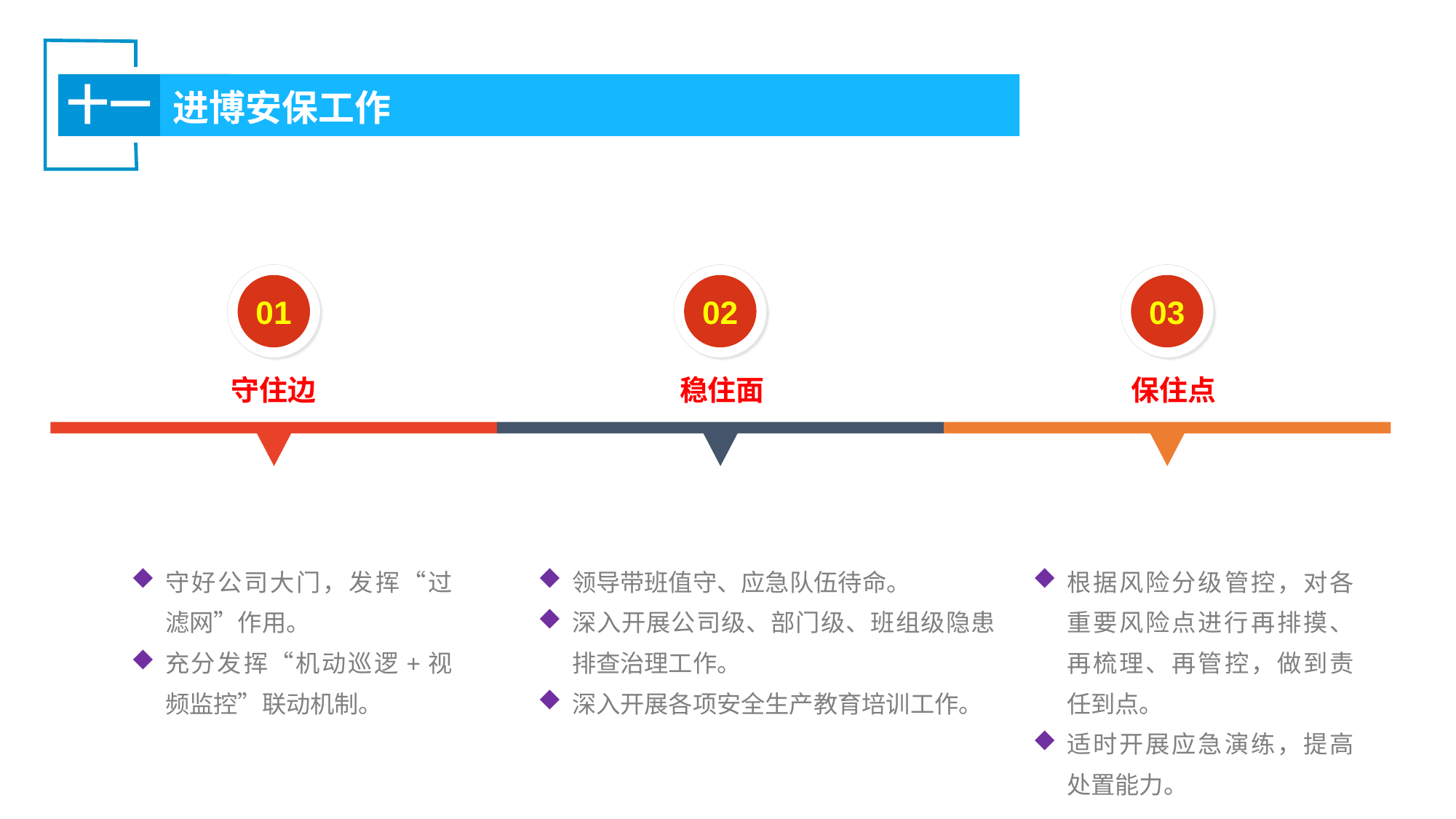

十一

进博安保工作

01

02

03
守住边
稳住面
保住点

领导带班值守、应急队伍待命。
深入开展公司级、部门级、班组级隐患排查治理工作。
深入开展各项安全生产教育培训工作。
守好公司大门，发挥“过滤网”作用。
充分发挥“机动巡逻+视频监控”联动机制。
根据风险分级管控，对各重要风险点进行再排摸、再梳理、再管控，做到责任到点。
适时开展应急演练，提高处置能力。